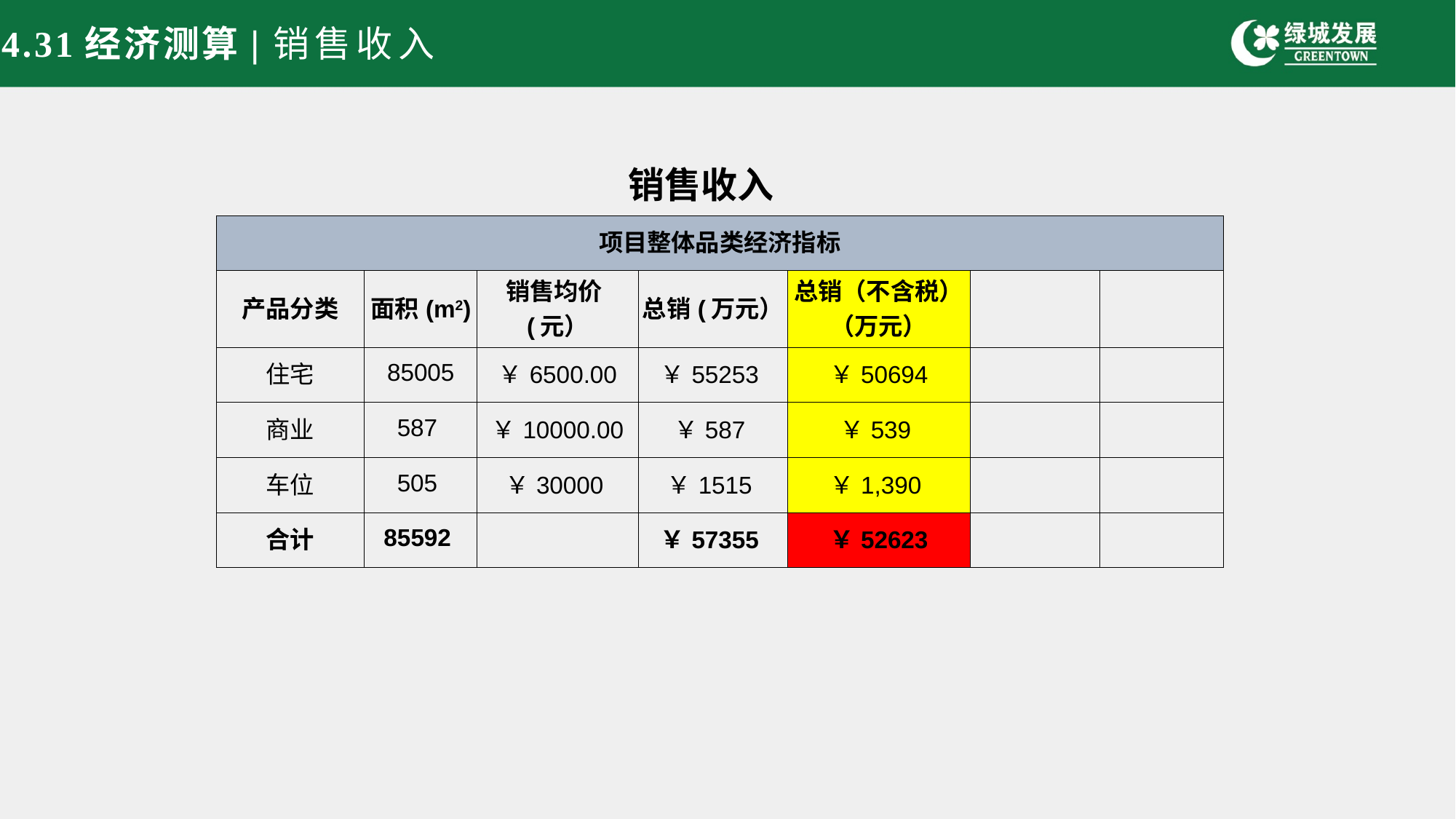

4.31经济测算|销售收入
销售收入

| 项目整体品类经济指标 |  |  |  |  |  |  |
| --- | --- | --- | --- | --- | --- | --- |
| 产品分类 | 面积(m2) | 销售均价(元） | 总销(万元） | 总销（不含税）（万元） |  |  |
| 住宅 | 85005 | ￥6500.00 | ￥55253 | ￥50694 |  |  |
| 商业 | 587 | ￥10000.00 | ￥587 | ￥539 |  |  |
| 车位 | 505 | ￥30000 | ￥1515 | ￥1,390 |  |  |
| 合计 | 85592 |  | ￥57355 | ￥52623 |  |  |